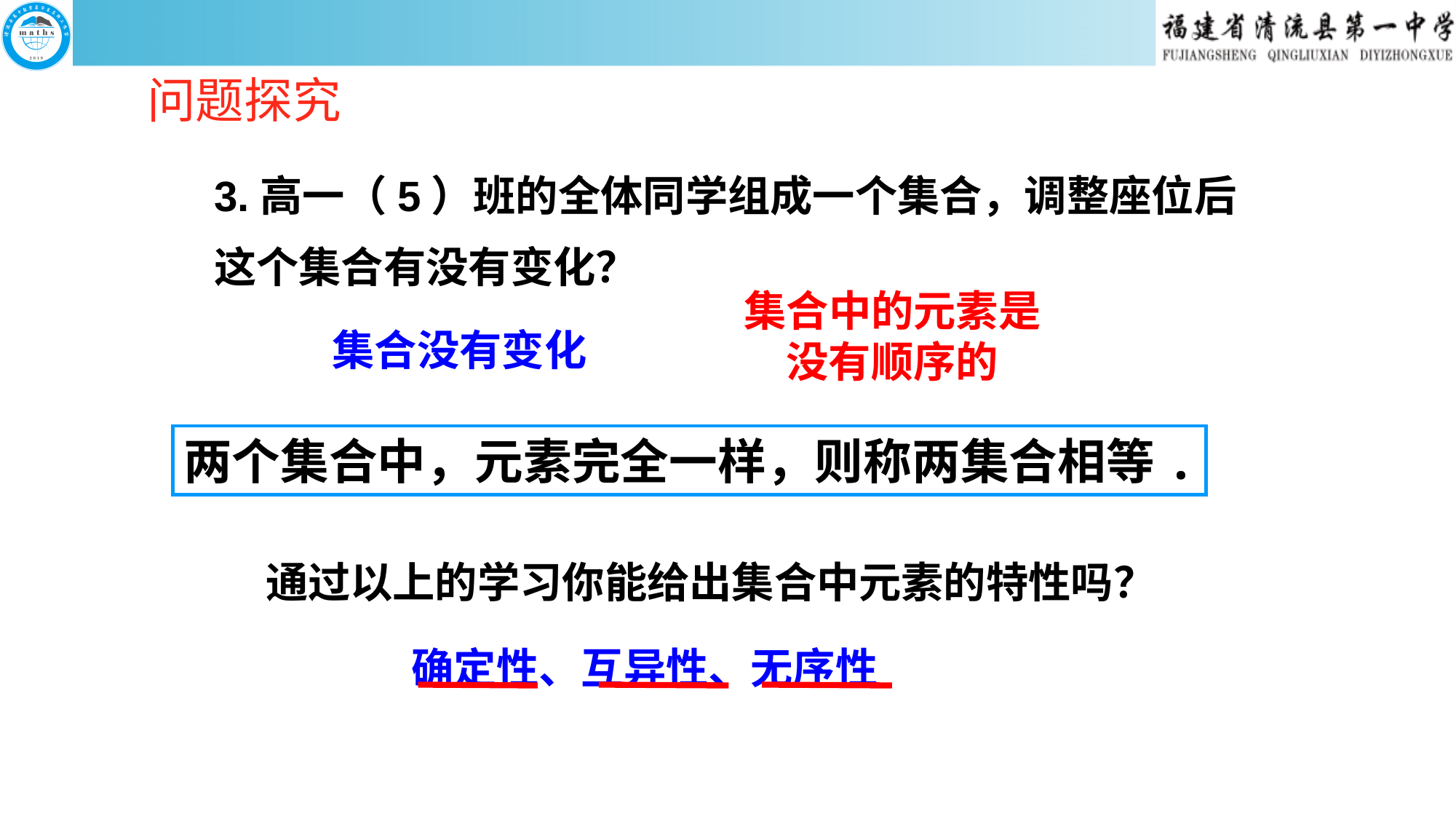

问题探究
3.高一（5）班的全体同学组成一个集合，调整座位后这个集合有没有变化？
集合中的元素是没有顺序的
集合没有变化
两个集合中，元素完全一样，则称两集合相等.
通过以上的学习你能给出集合中元素的特性吗？
确定性、互异性、无序性